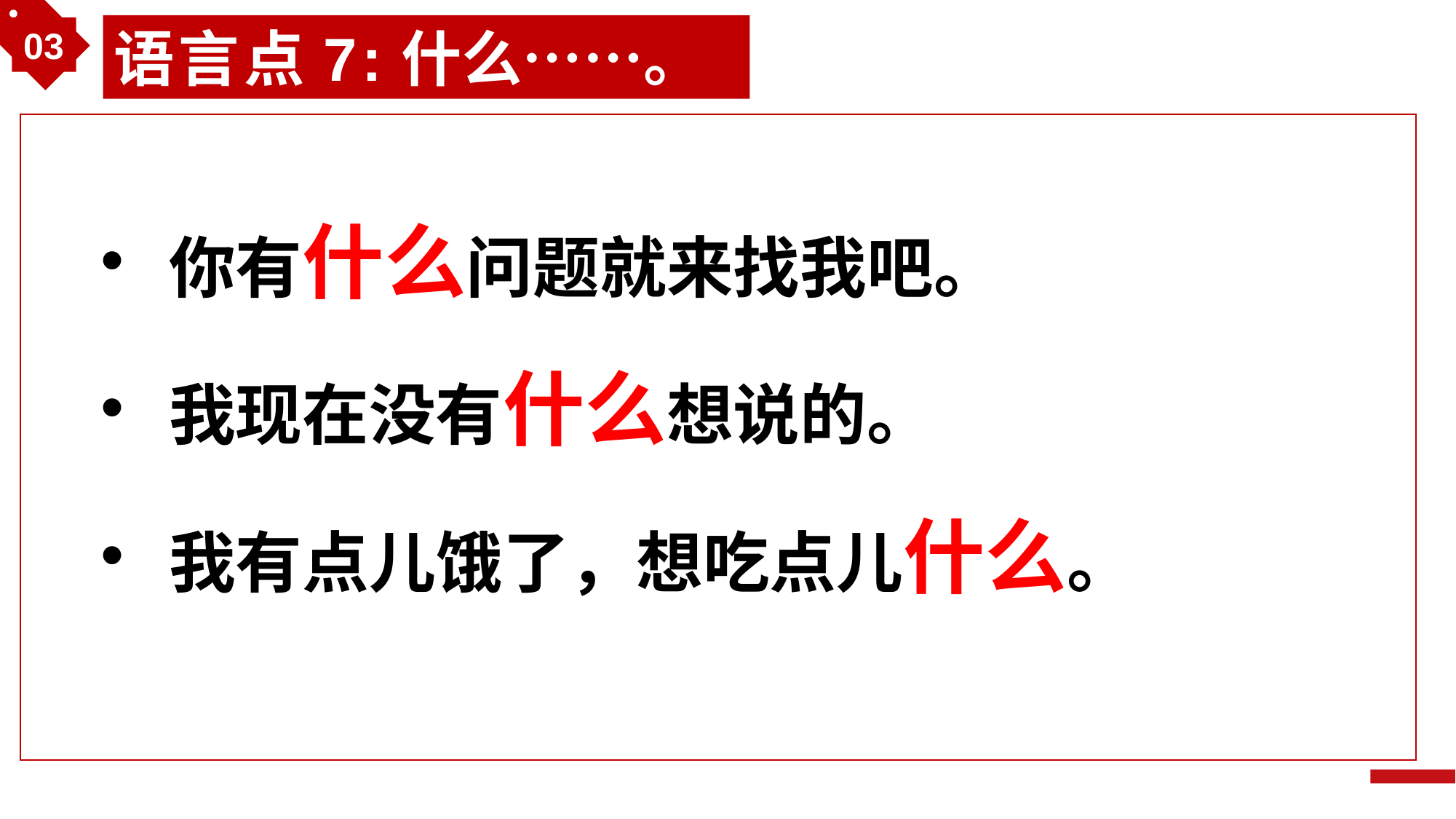

03
语言点7:什么……。

你有什么问题就来找我吧。
我现在没有什么想说的。
我有点儿饿了，想吃点儿什么。